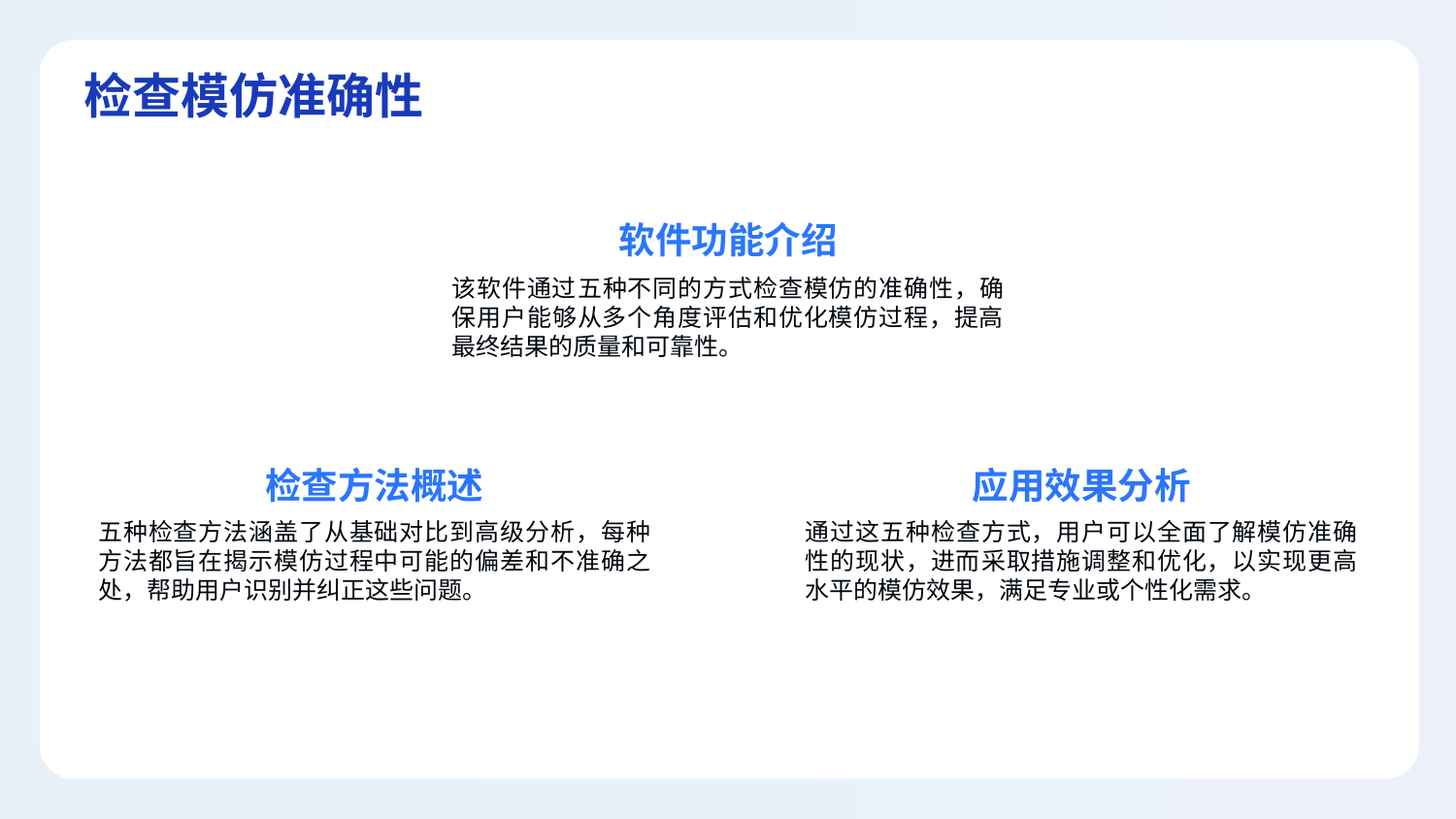

检查模仿准确性
软件功能介绍
该软件通过五种不同的方式检查模仿的准确性，确保用户能够从多个角度评估和优化模仿过程，提高最终结果的质量和可靠性。
检查方法概述
应用效果分析
五种检查方法涵盖了从基础对比到高级分析，每种方法都旨在揭示模仿过程中可能的偏差和不准确之处，帮助用户识别并纠正这些问题。
通过这五种检查方式，用户可以全面了解模仿准确性的现状，进而采取措施调整和优化，以实现更高水平的模仿效果，满足专业或个性化需求。